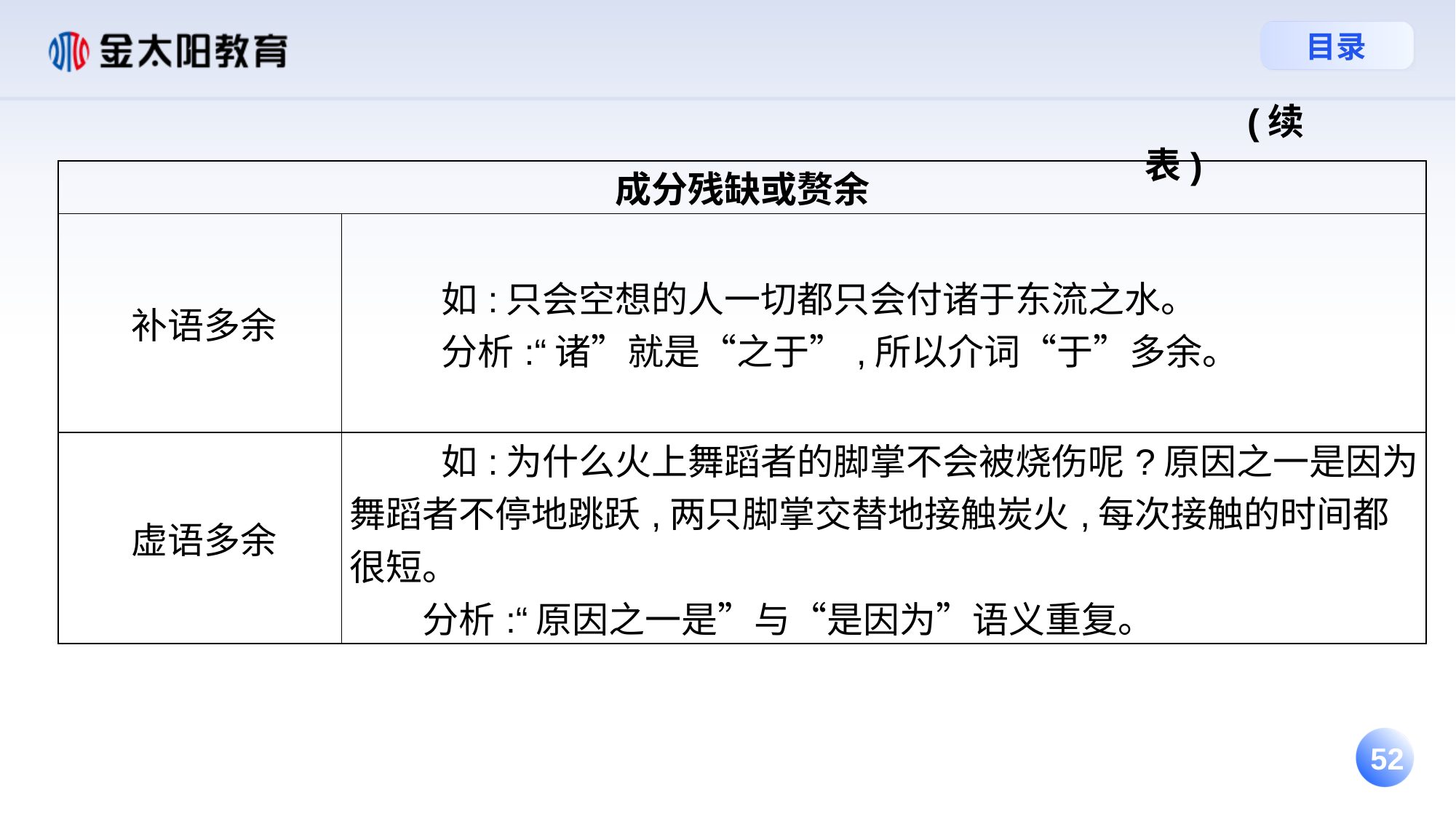

(续表)

| 成分残缺或赘余 |  |
| --- | --- |
| 补语多余 | 如:只会空想的人一切都只会付诸于东流之水。 分析:“诸”就是“之于”,所以介词“于”多余。 |
| 虚语多余 | 如:为什么火上舞蹈者的脚掌不会被烧伤呢?原因之一是因为舞蹈者不停地跳跃,两只脚掌交替地接触炭火,每次接触的时间都很短。 分析:“原因之一是”与“是因为”语义重复。 |